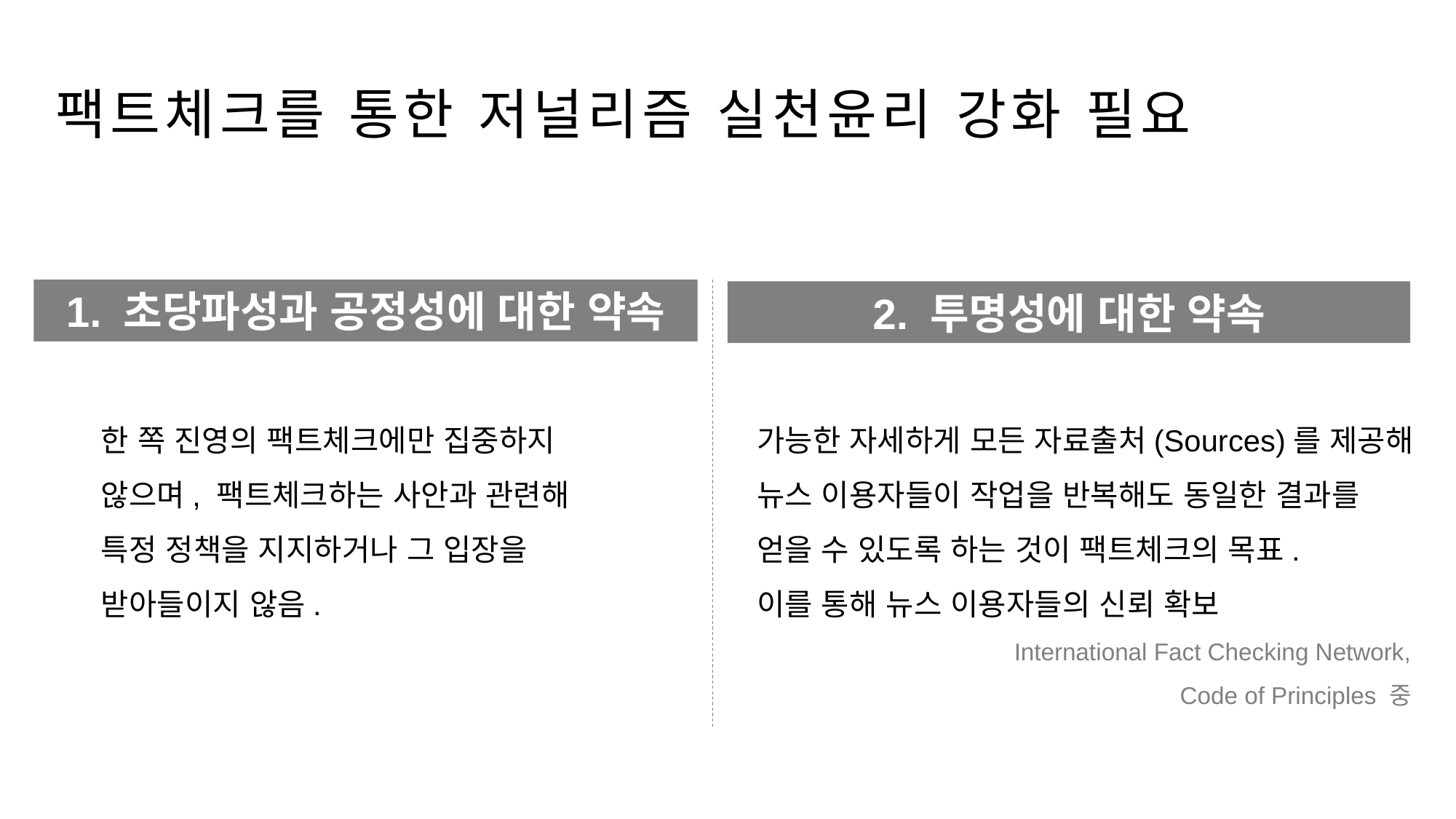

팩트체크를 통한 저널리즘 실천윤리 강화 필요
1. 초당파성과 공정성에 대한 약속
2. 투명성에 대한 약속
한 쪽 진영의 팩트체크에만 집중하지 않으며, 팩트체크하는 사안과 관련해 특정 정책을 지지하거나 그 입장을 받아들이지 않음.
가능한 자세하게 모든 자료출처(Sources)를 제공해
뉴스 이용자들이 작업을 반복해도 동일한 결과를 얻을 수 있도록 하는 것이 팩트체크의 목표.
이를 통해 뉴스 이용자들의 신뢰 확보
International Fact Checking Network,
Code of Principles 중